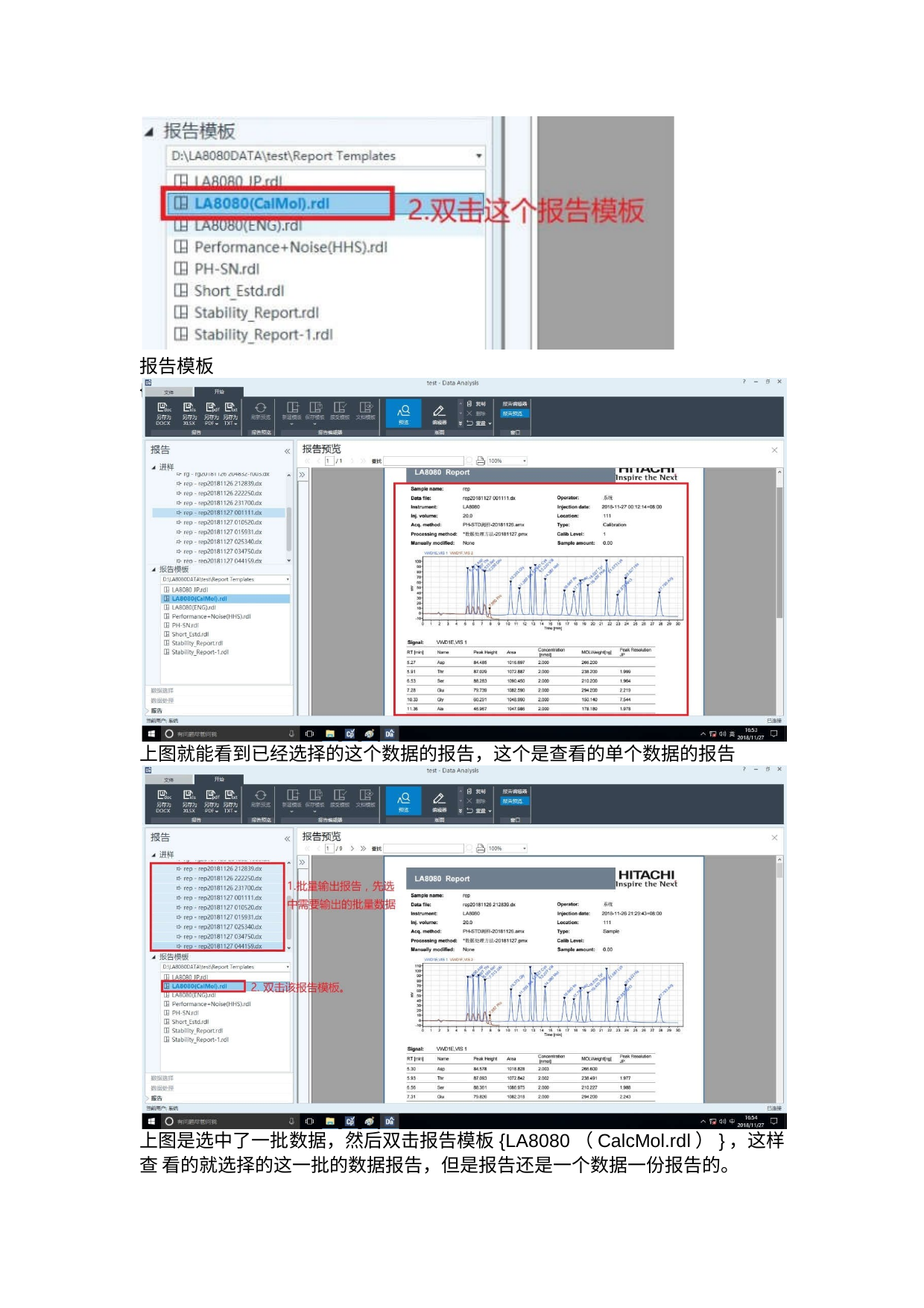

报告模板{LA8080（CalcMol.rdl）}

上图就能看到已经选择的这个数据的报告，这个是查看的单个数据的报告

上图是选中了一批数据，然后双击报告模板{LA8080（CalcMol.rdl）}，这样查 看的就选择的这一批的数据报告，但是报告还是一个数据一份报告的。